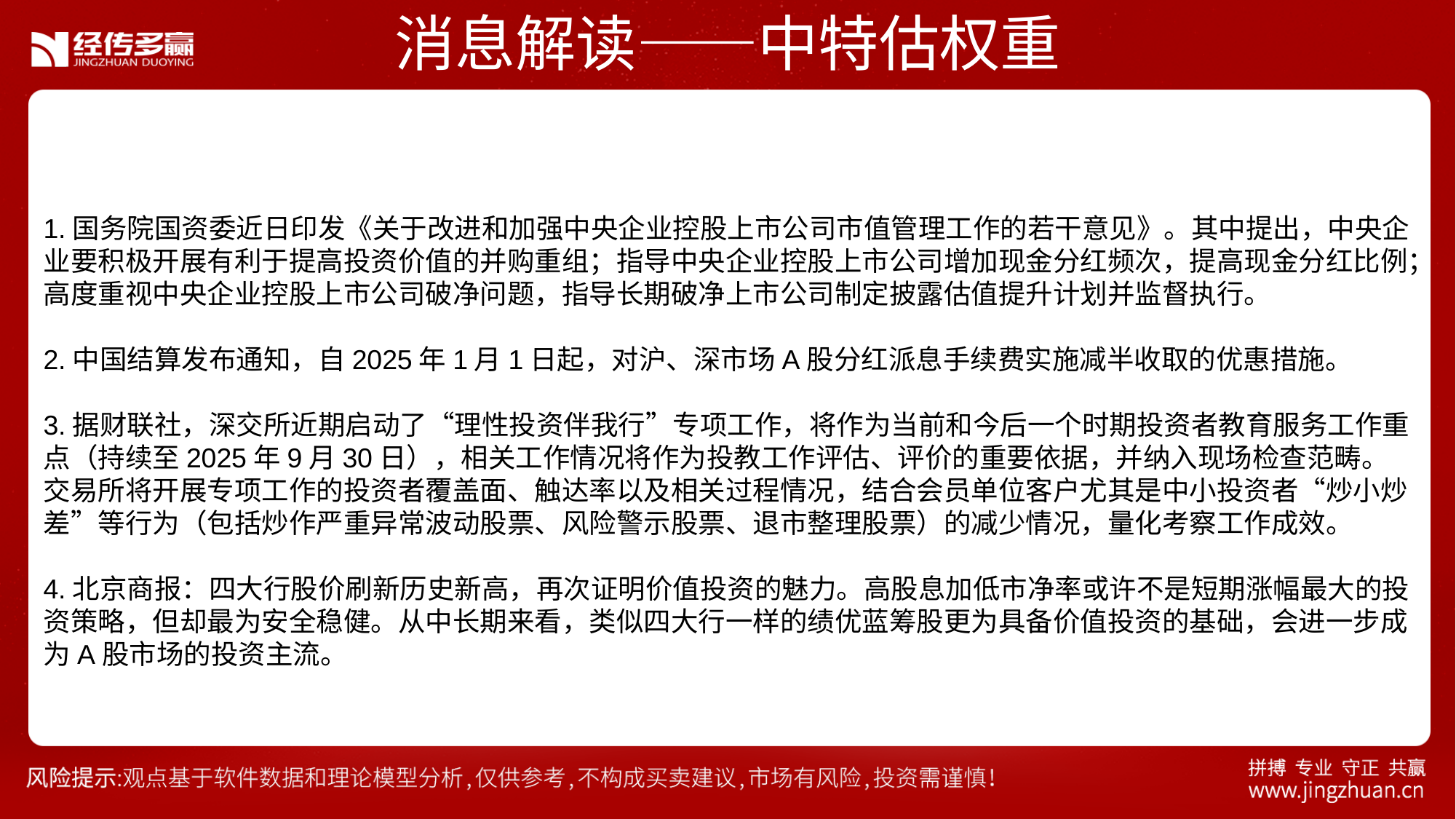

消息解读——中特估权重
1.国务院国资委近日印发《关于改进和加强中央企业控股上市公司市值管理工作的若干意见》。其中提出，中央企业要积极开展有利于提高投资价值的并购重组；指导中央企业控股上市公司增加现金分红频次，提高现金分红比例；高度重视中央企业控股上市公司破净问题，指导长期破净上市公司制定披露估值提升计划并监督执行。

2.中国结算发布通知，自2025年1月1日起，对沪、深市场A股分红派息手续费实施减半收取的优惠措施。

3.据财联社，深交所近期启动了“理性投资伴我行”专项工作，将作为当前和今后一个时期投资者教育服务工作重点（持续至2025年9月30日），相关工作情况将作为投教工作评估、评价的重要依据，并纳入现场检查范畴。交易所将开展专项工作的投资者覆盖面、触达率以及相关过程情况，结合会员单位客户尤其是中小投资者“炒小炒差”等行为（包括炒作严重异常波动股票、风险警示股票、退市整理股票）的减少情况，量化考察工作成效。

4.北京商报：四大行股价刷新历史新高，再次证明价值投资的魅力。高股息加低市净率或许不是短期涨幅最大的投资策略，但却最为安全稳健。从中长期来看，类似四大行一样的绩优蓝筹股更为具备价值投资的基础，会进一步成为A股市场的投资主流。